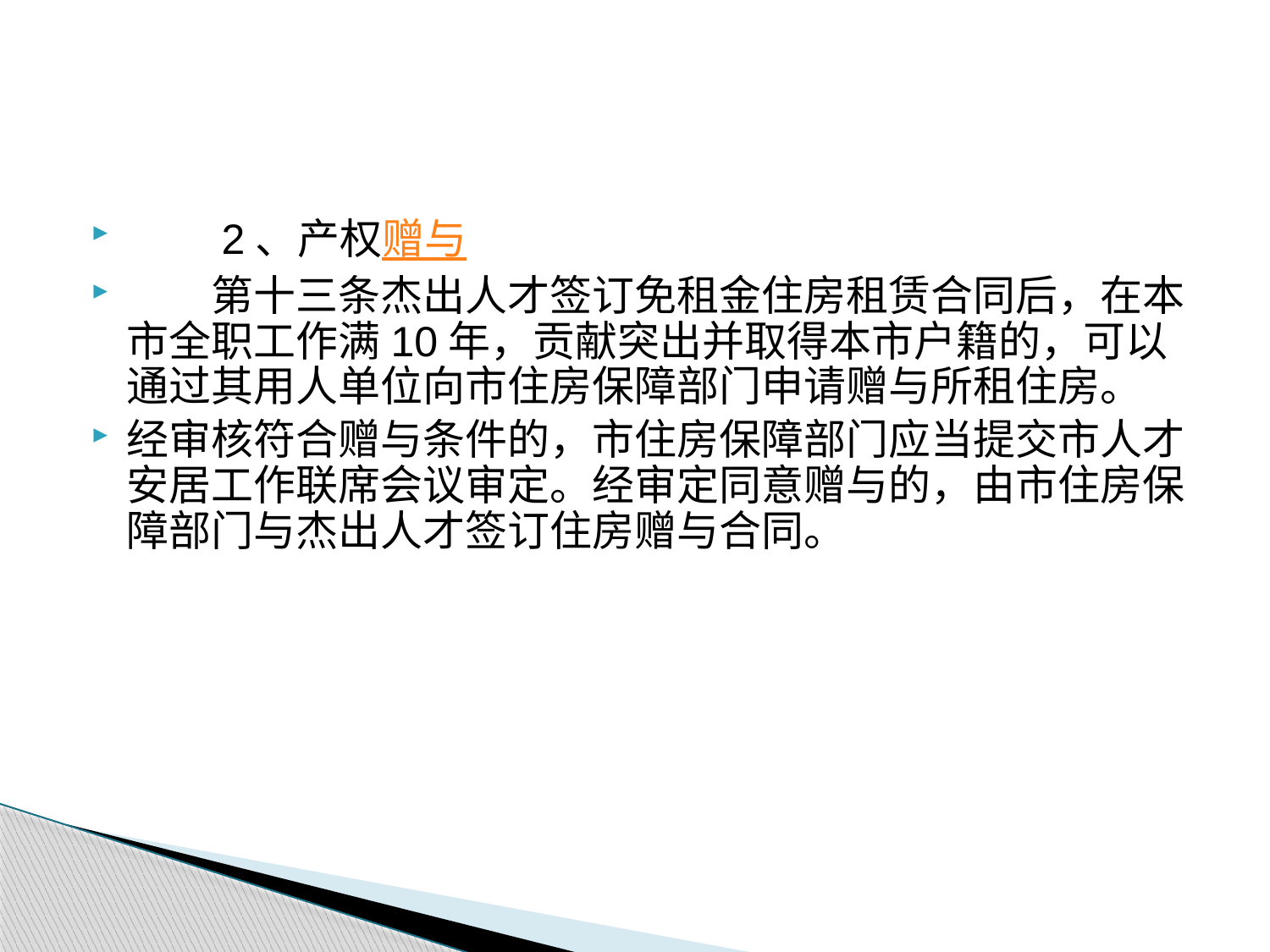

#
　　2、产权赠与
　　第十三条杰出人才签订免租金住房租赁合同后，在本市全职工作满10年，贡献突出并取得本市户籍的，可以通过其用人单位向市住房保障部门申请赠与所租住房。
经审核符合赠与条件的，市住房保障部门应当提交市人才安居工作联席会议审定。经审定同意赠与的，由市住房保障部门与杰出人才签订住房赠与合同。